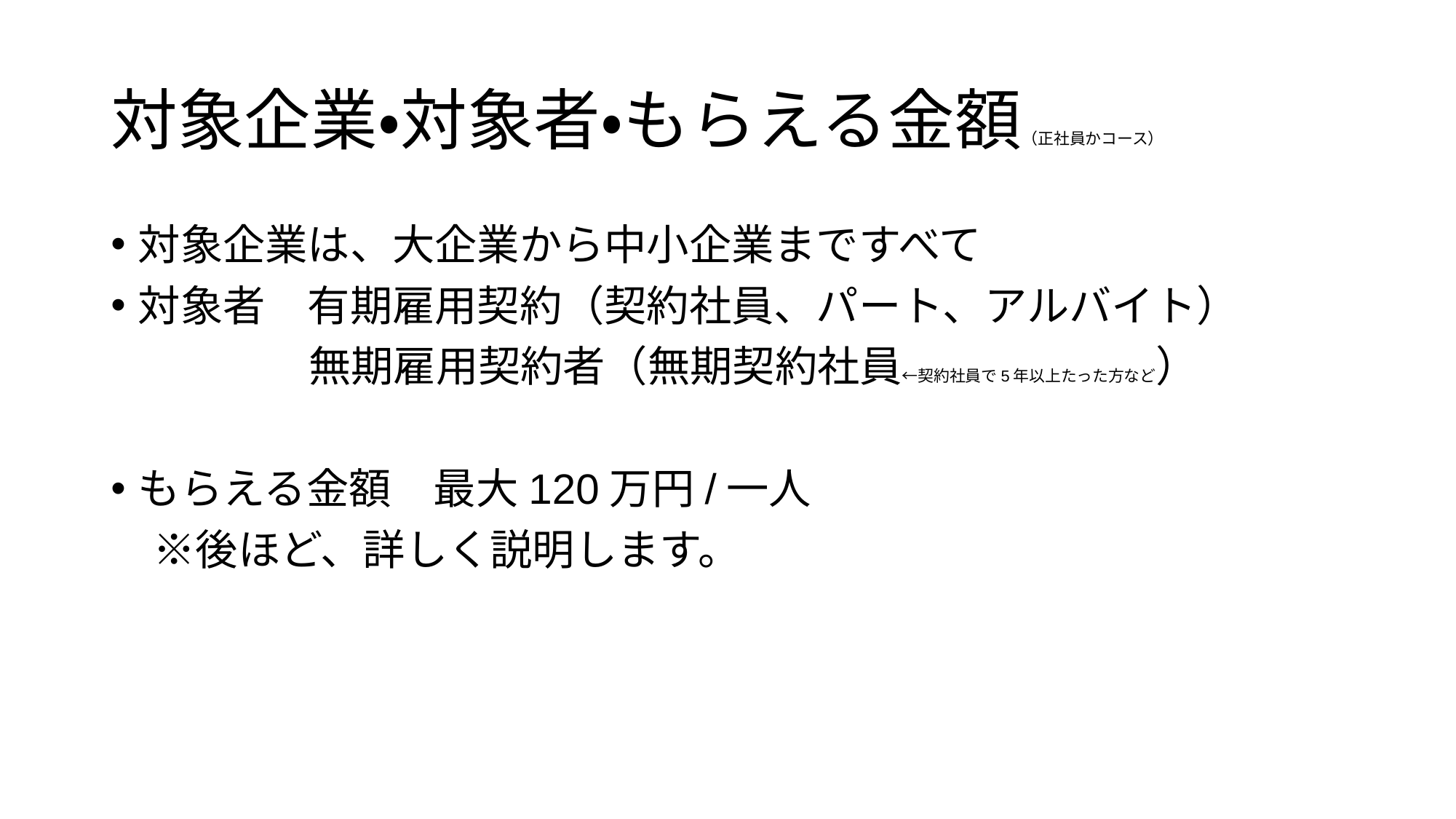

# 対象企業・対象者・もらえる金額（正社員かコース）
対象企業は、大企業から中小企業まですべて
対象者　有期雇用契約（契約社員、パート、アルバイト）
　　　　   無期雇用契約者（無期契約社員←契約社員で5年以上たった方など）

もらえる金額　最大120万円/一人
　※後ほど、詳しく説明します。